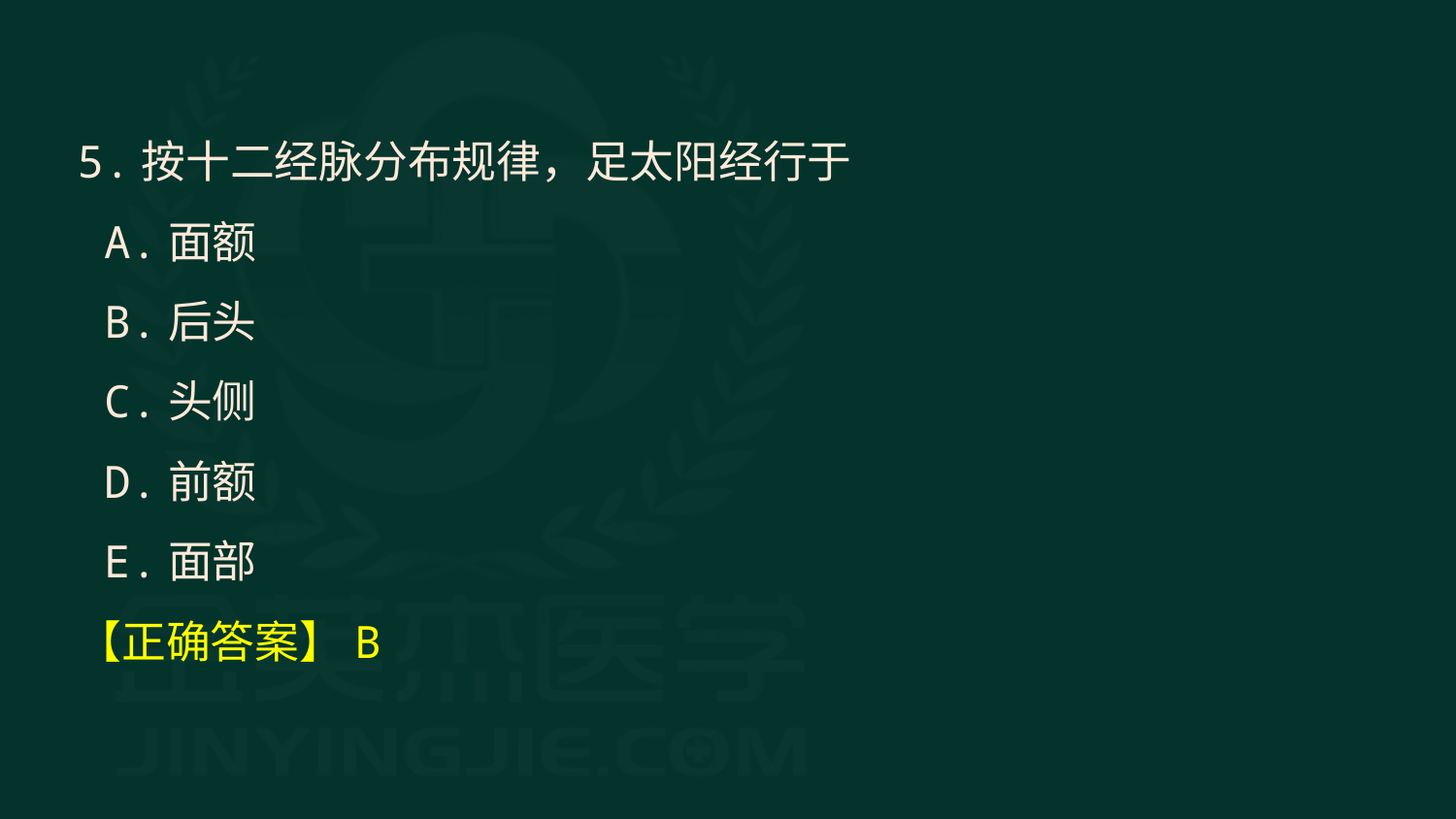

5.按十二经脉分布规律，足太阳经行于
 A.面额
 B.后头
 C.头侧
 D.前额
 E.面部
【正确答案】B